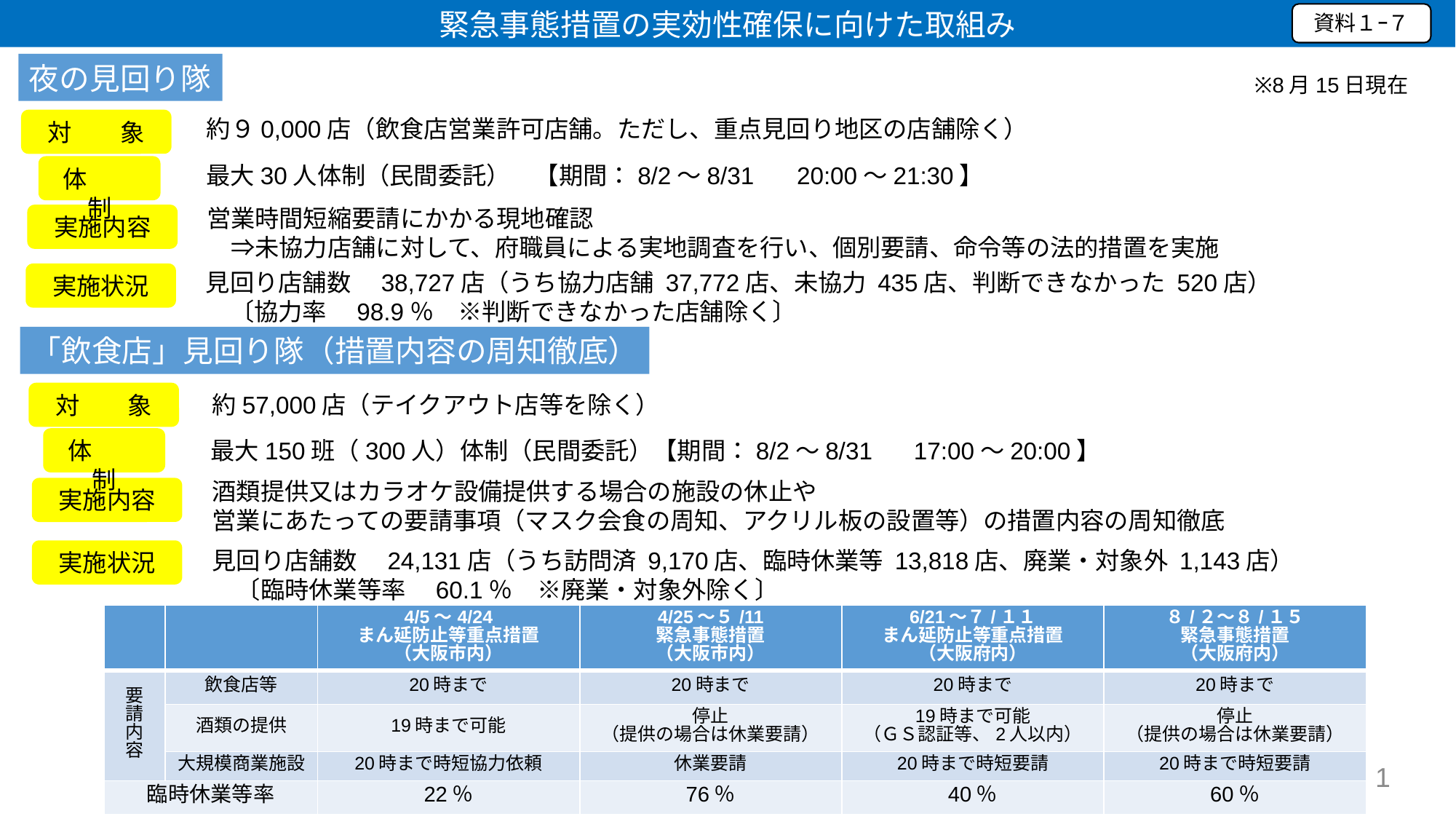

緊急事態措置の実効性確保に向けた取組み
資料１ｰ７
夜の見回り隊
※8月15日現在
約９0,000店（飲食店営業許可店舗。ただし、重点見回り地区の店舗除く）
対　　象
最大30人体制（民間委託）　【期間：8/2～8/31 　20:00～21:30】
体　　制
営業時間短縮要請にかかる現地確認
　⇒未協力店舗に対して、府職員による実地調査を行い、個別要請、命令等の法的措置を実施
実施内容
見回り店舗数　38,727店（うち協力店舗 37,772店、未協力 435店、判断できなかった 520店）
　〔協力率　98.9％　※判断できなかった店舗除く〕
実施状況
「飲食店」見回り隊（措置内容の周知徹底）
対　　象
約57,000店（テイクアウト店等を除く）
体　　制
最大150班（300人）体制（民間委託）【期間：8/2～8/31　 17:00～20:00】
酒類提供又はカラオケ設備提供する場合の施設の休止や
営業にあたっての要請事項（マスク会食の周知、アクリル板の設置等）の措置内容の周知徹底
実施内容
見回り店舗数　24,131店（うち訪問済 9,170店、臨時休業等 13,818店、廃業・対象外 1,143店）
　〔臨時休業等率　60.1％　※廃業・対象外除く〕
実施状況
|  |  | 4/5～4/24 まん延防止等重点措置 （大阪市内） | 4/25～５/11 緊急事態措置 （大阪市内） | 6/21～７/１１ まん延防止等重点措置 （大阪府内） | ８/２～８/１５ 緊急事態措置 （大阪府内） |
| --- | --- | --- | --- | --- | --- |
| 要 請 内 容 | 飲食店等 | 20時まで | 20時まで | 20時まで | 20時まで |
|  | 酒類の提供 | 19時まで可能 | 停止 （提供の場合は休業要請） | 19時まで可能 （ＧＳ認証等、2人以内） | 停止 （提供の場合は休業要請） |
|  | 大規模商業施設 | 20時まで時短協力依頼 | 休業要請 | 20時まで時短要請 | 20時まで時短要請 |
| 臨時休業等率 |  | 22％ | 76％ | 40％ | 60％ |
1